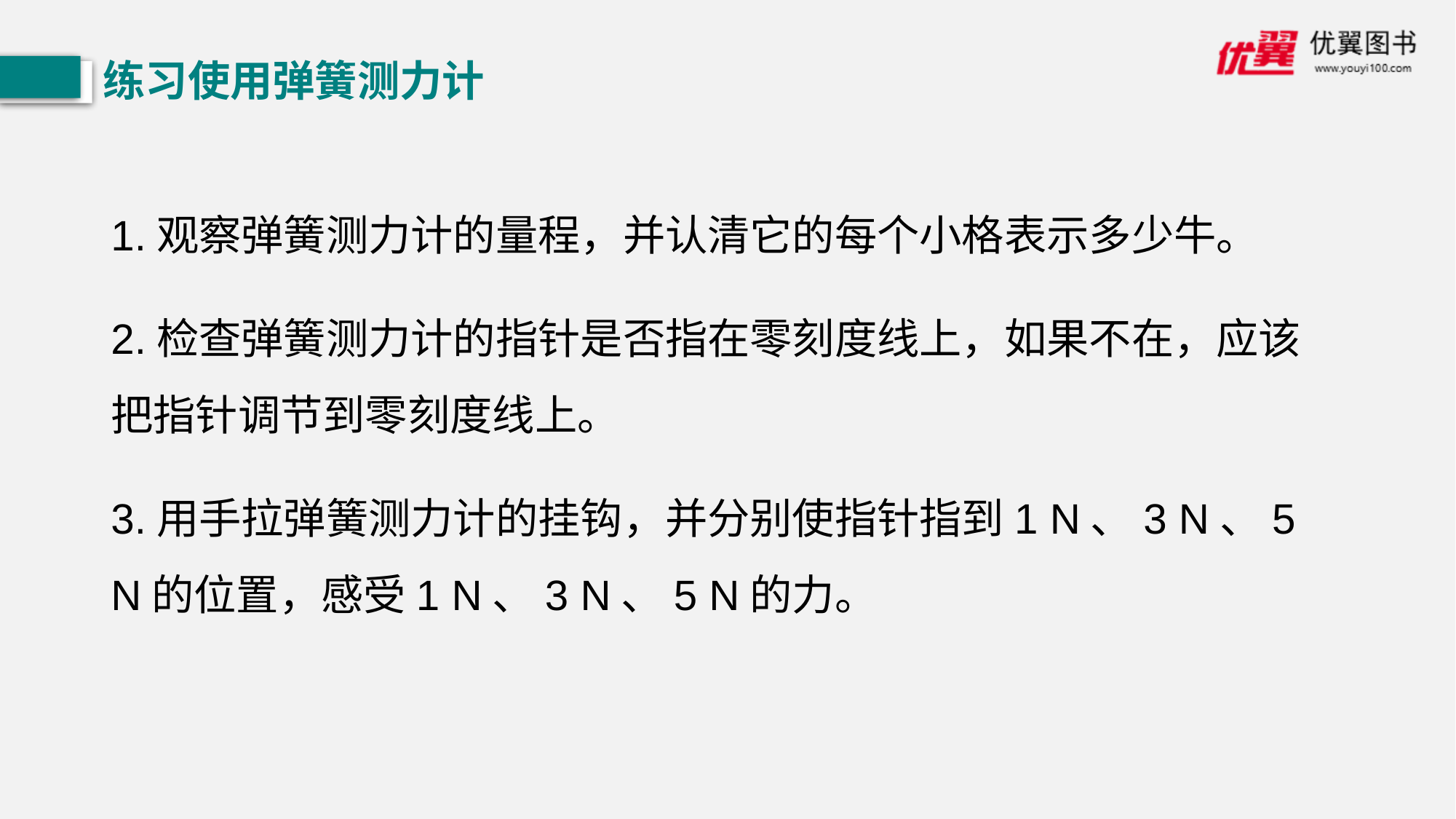

练习使用弹簧测力计

1.观察弹簧测力计的量程，并认清它的每个小格表示多少牛。
2.检查弹簧测力计的指针是否指在零刻度线上，如果不在，应该把指针调节到零刻度线上。
3.用手拉弹簧测力计的挂钩，并分别使指针指到1 N、3 N、5 N的位置，感受1 N、3 N、5 N的力。